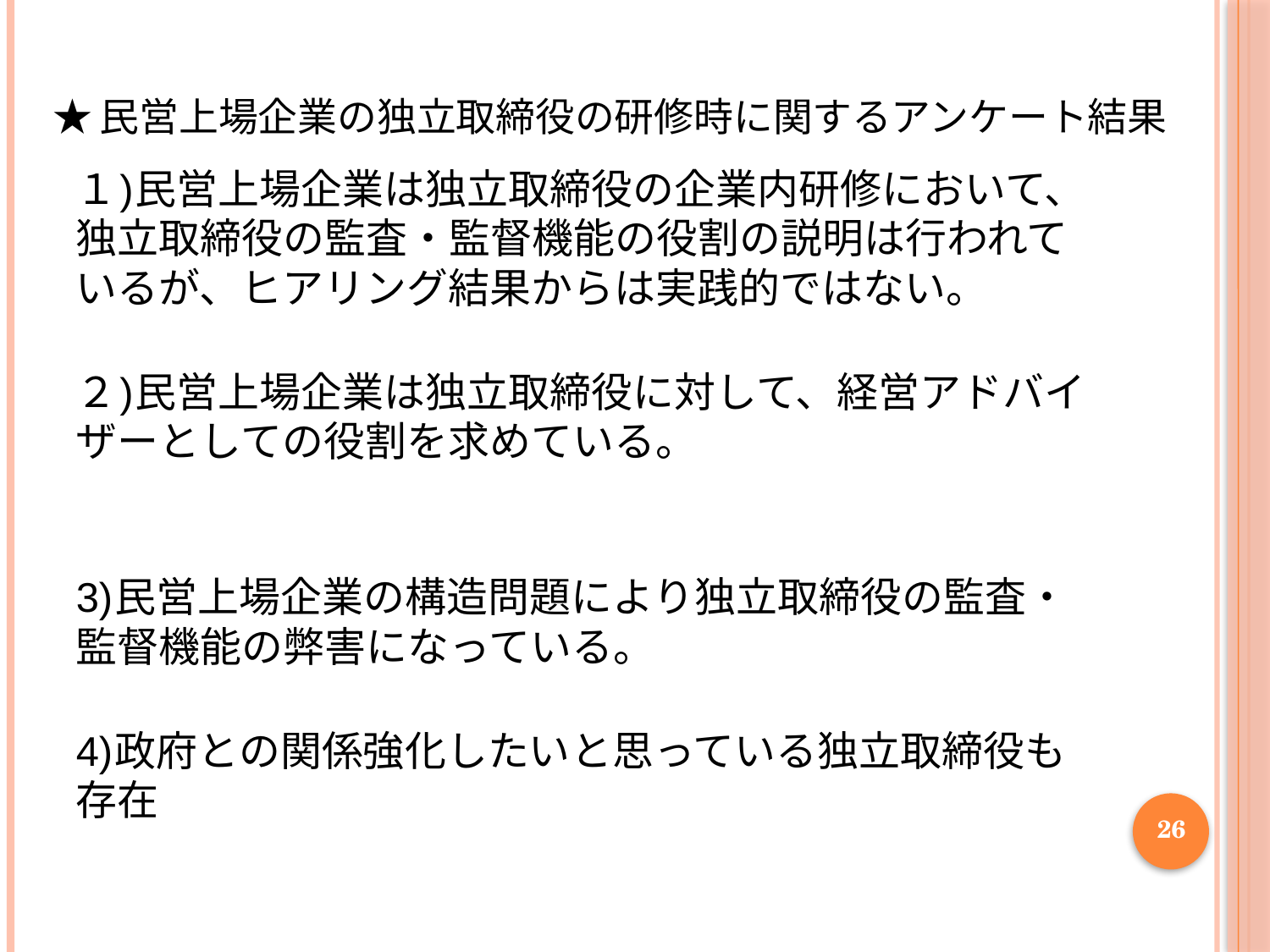

# ★民営上場企業の独立取締役の研修時に関するアンケート結果

１)民営上場企業は独立取締役の企業内研修において、独立取締役の監査・監督機能の役割の説明は行われているが、ヒアリング結果からは実践的ではない。

２)民営上場企業は独立取締役に対して、経営アドバイザーとしての役割を求めている。

3)民営上場企業の構造問題により独立取締役の監査・監督機能の弊害になっている。

4)政府との関係強化したいと思っている独立取締役も存在

26